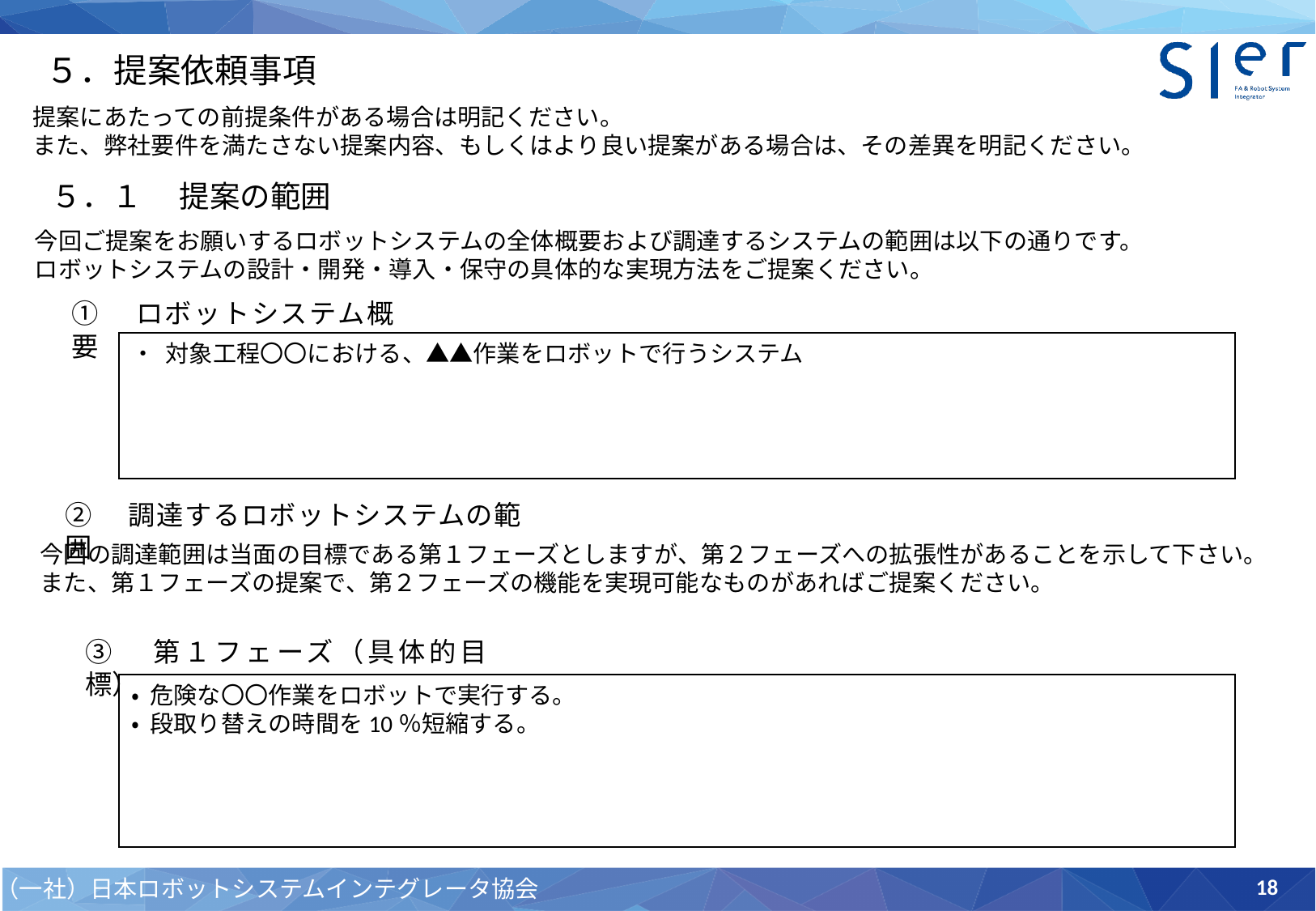

５．提案依頼事項
提案にあたっての前提条件がある場合は明記ください。
また、弊社要件を満たさない提案内容、もしくはより良い提案がある場合は、その差異を明記ください。
５．１ 　提案の範囲
今回ご提案をお願いするロボットシステムの全体概要および調達するシステムの範囲は以下の通りです。
ロボットシステムの設計・開発・導入・保守の具体的な実現方法をご提案ください。
①　ロボットシステム概要
• 対象工程〇〇における、▲▲作業をロボットで行うシステム

②　調達するロボットシステムの範囲
今回の調達範囲は当面の目標である第１フェーズとしますが、第２フェーズへの拡張性があることを示して下さい。
また、第１フェーズの提案で、第２フェーズの機能を実現可能なものがあればご提案ください。
③　第１フェーズ（具体的目標）
• 危険な〇〇作業をロボットで実行する。
• 段取り替えの時間を10％短縮する。
18